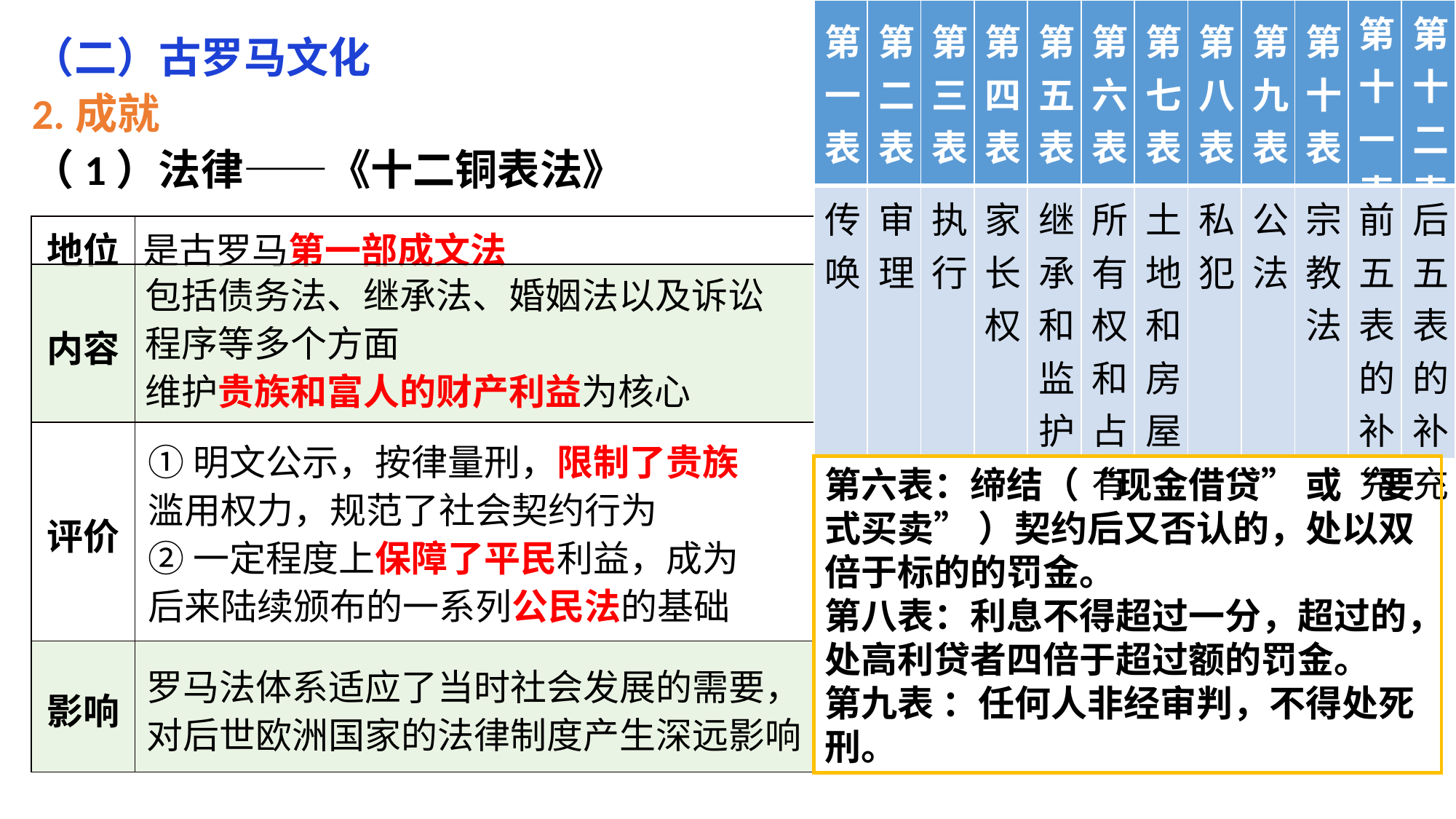

| 第一表 | 第二表 | 第三表 | 第四表 | 第五表 | 第六表 | 第七表 | 第八表 | 第九表 | 第十表 | 第十一表 | 第十二表 |
| --- | --- | --- | --- | --- | --- | --- | --- | --- | --- | --- | --- |
| 传唤 | 审理 | 执行 | 家长权 | 继承和监护 | 所有权和占有 | 土地和房屋 | 私犯 | 公法 | 宗教法 | 前五表的补充 | 后五表的补充 |
（二）古罗马文化
2.成就
（1）法律——《十二铜表法》
| 地位 | 是古罗马第一部成文法 |
| --- | --- |
| 内容 |  |
| 评价 |  |
| 影响 |  |
包括债务法、继承法、婚姻法以及诉讼程序等多个方面
维护贵族和富人的财产利益为核心
①明文公示，按律量刑，限制了贵族滥用权力，规范了社会契约行为
②一定程度上保障了平民利益，成为后来陆续颁布的一系列公民法的基础
第六表：缔结（“现金借贷” 或“要式买卖” ）契约后又否认的，处以双倍于标的的罚金。
第八表：利息不得超过一分，超过的，处高利贷者四倍于超过额的罚金。
第九表 ：任何人非经审判，不得处死刑。
罗马法体系适应了当时社会发展的需要，对后世欧洲国家的法律制度产生深远影响